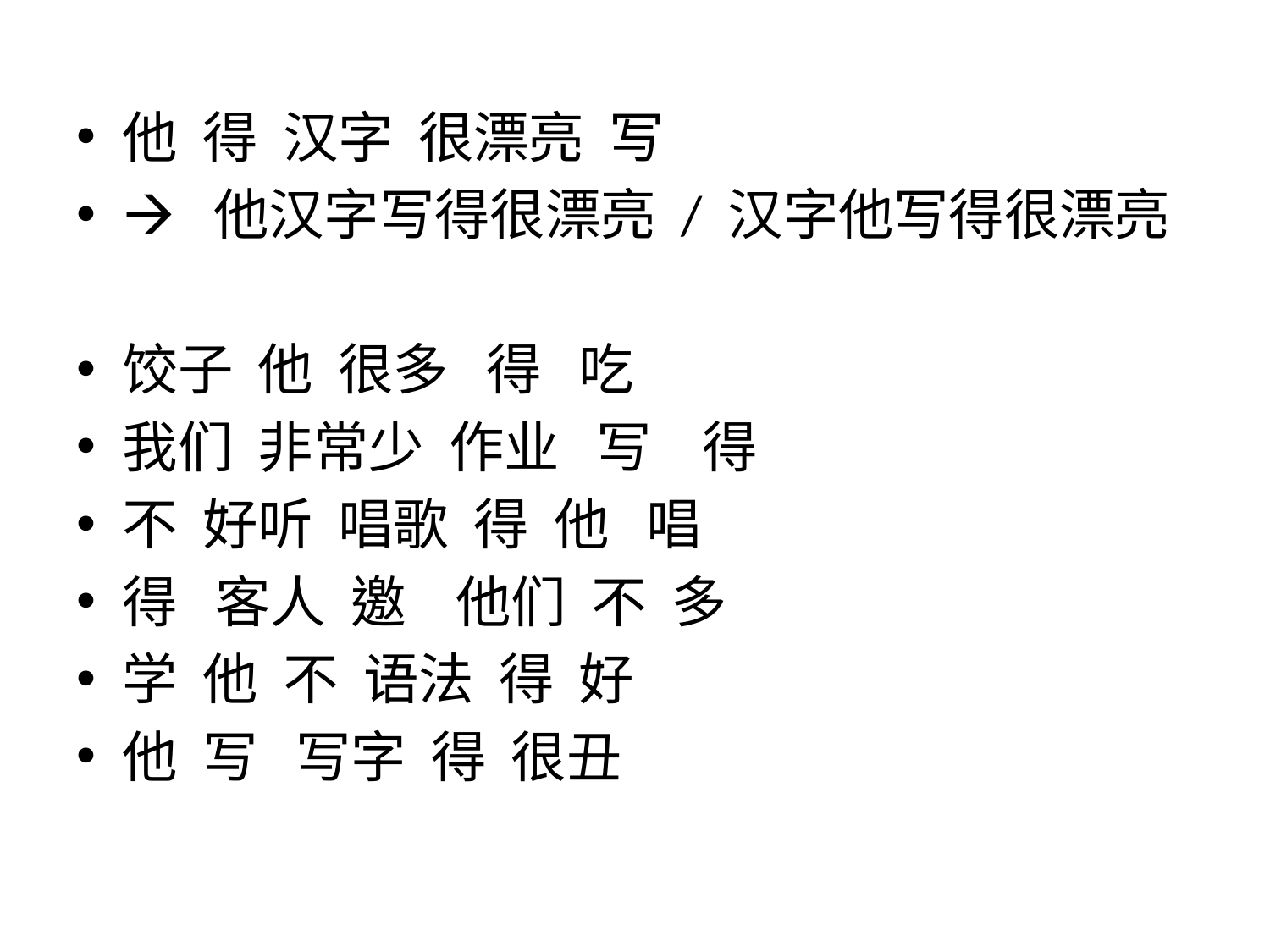

他  得  汉字  很漂亮  写
🡪  他汉字写得很漂亮 / 汉字他写得很漂亮

饺子  他  很多   得   吃
我们  非常少  作业   写    得
不  好听  唱歌  得  他   唱
得   客人  邀    他们  不  多
学  他  不  语法  得  好
他  写   写字  得  很丑